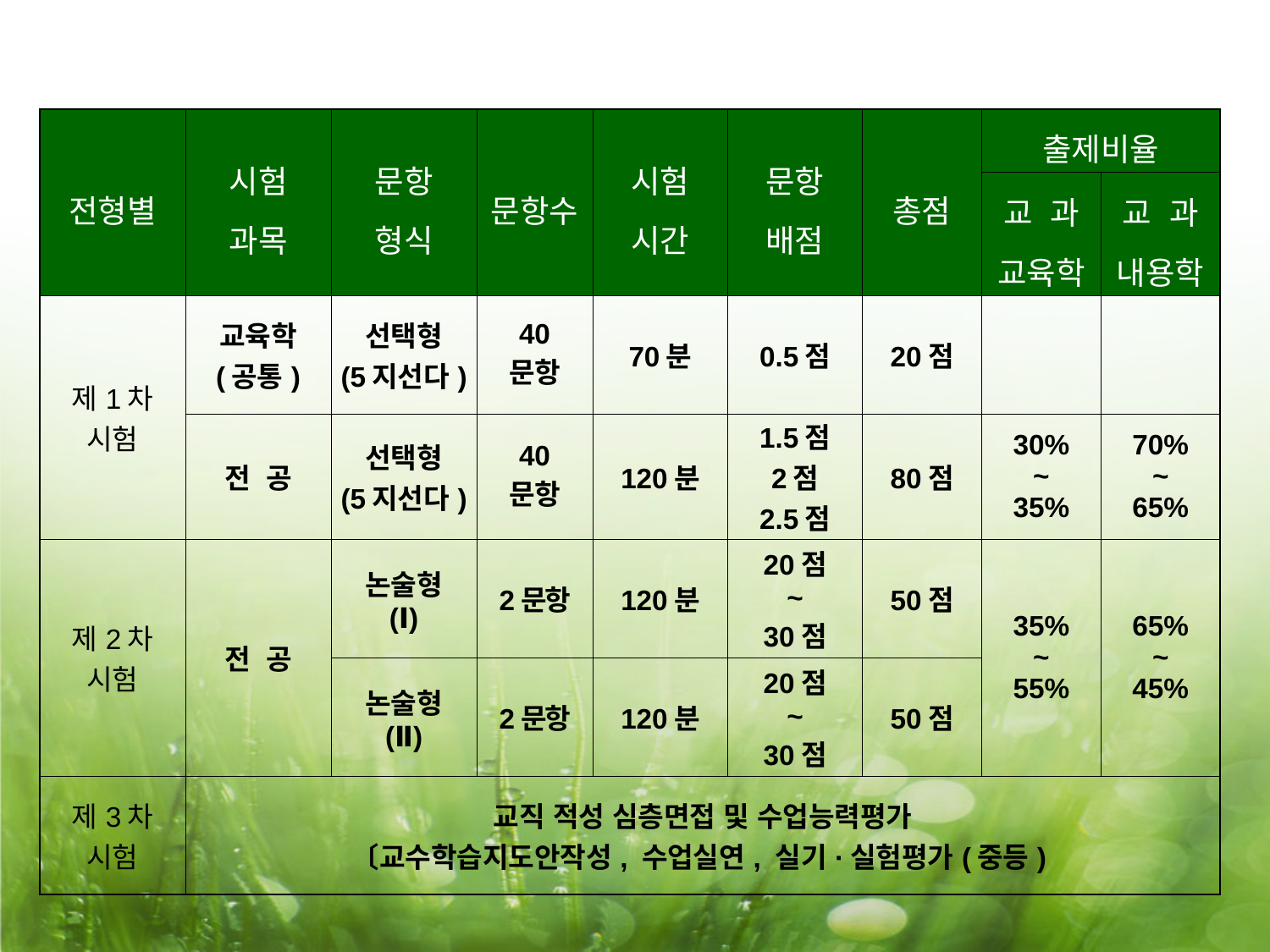

| 전형별 | 시험 과목 | 문항 형식 | 문항수 | 시험 시간 | 문항 배점 | 총점 | 출제비율 |  |
| --- | --- | --- | --- | --- | --- | --- | --- | --- |
|  |  |  |  |  |  |  | 교  과 교육학 | 교  과 내용학 |
| 제1차 시험 | 교육학 (공통) | 선택형 (5지선다) | 40 문항 | 70분 | 0.5점 | 20점 |  |  |
|  | 전  공 | 선택형 (5지선다) | 40 문항 | 120분 | 1.5점 2점 2.5점 | 80점 | 30% ~ 35% | 70% ~ 65% |
| 제2차 시험 | 전  공 | 논술형 (Ⅰ) | 2문항 | 120분 | 20점 ~ 30점 | 50점 | 35% ~ 55% | 65% ~ 45% |
|  |  | 논술형 (Ⅱ) | 2문항 | 120분 | 20점 ~ 30점 | 50점 |  |  |
| 제3차 시험 | 교직 적성 심층면접 및 수업능력평가 〔교수학습지도안작성, 수업실연, 실기·실험평가(중등) |  |  |  |  |  |  |  |